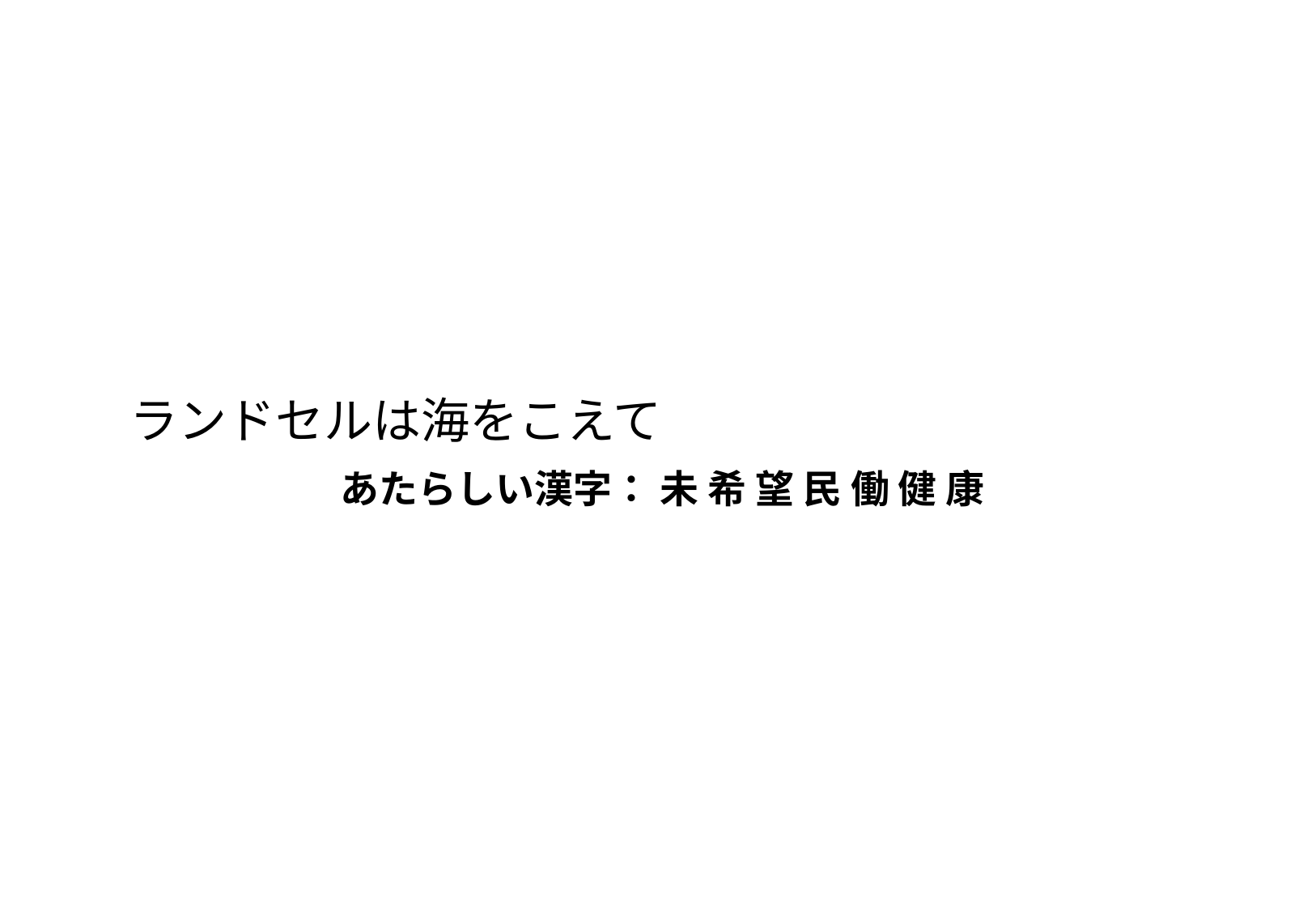

# ランドセルは海をこえて
あたらしい漢字： 未 希 望 民 働 健 康